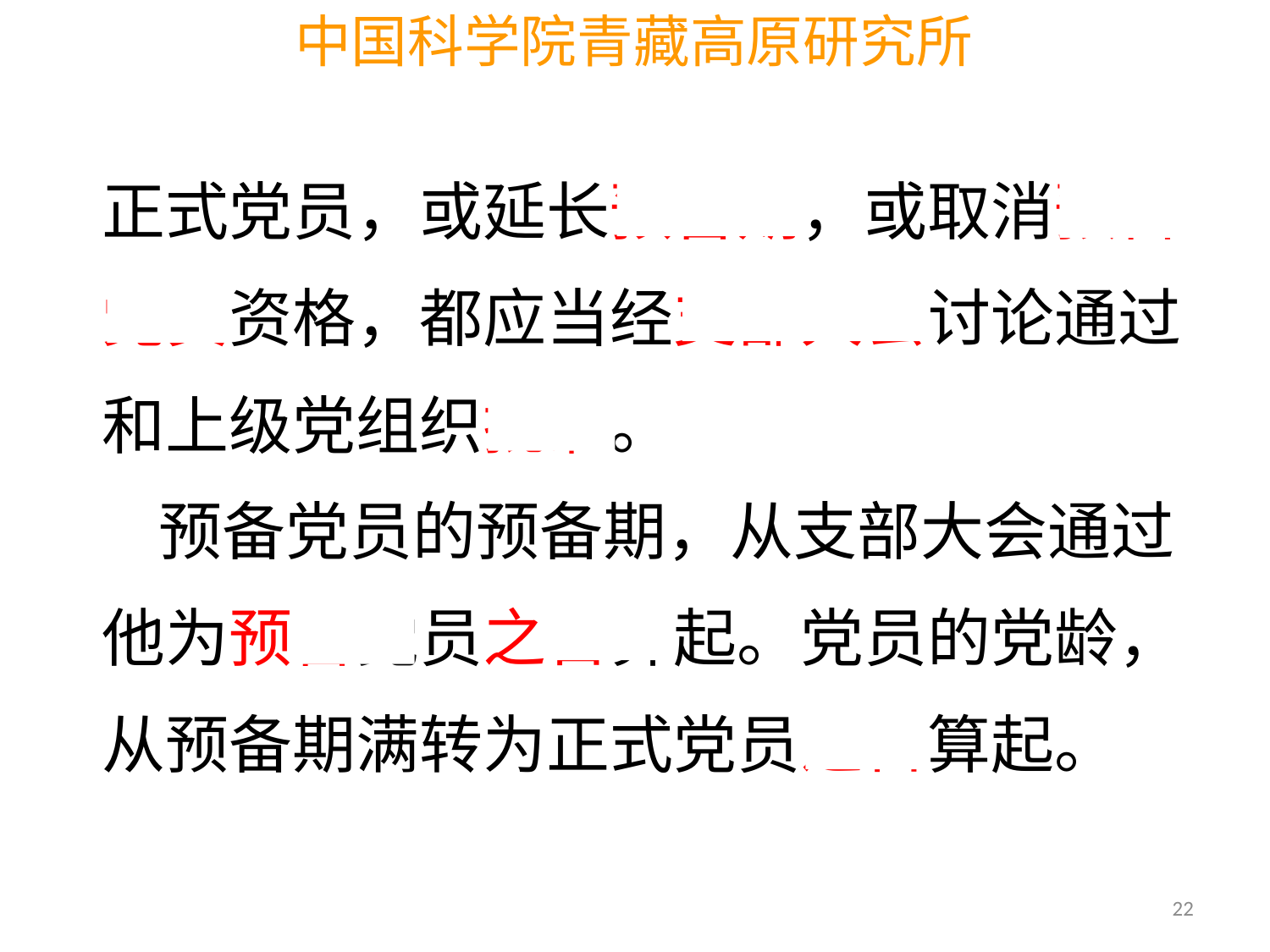

# 正式党员，或延长预备期，或取消预备党员资格，都应当经支部大会讨论通过和上级党组织批准。 预备党员的预备期，从支部大会通过他为预备党员之日算起。党员的党龄，从预备期满转为正式党员之日算起。

22